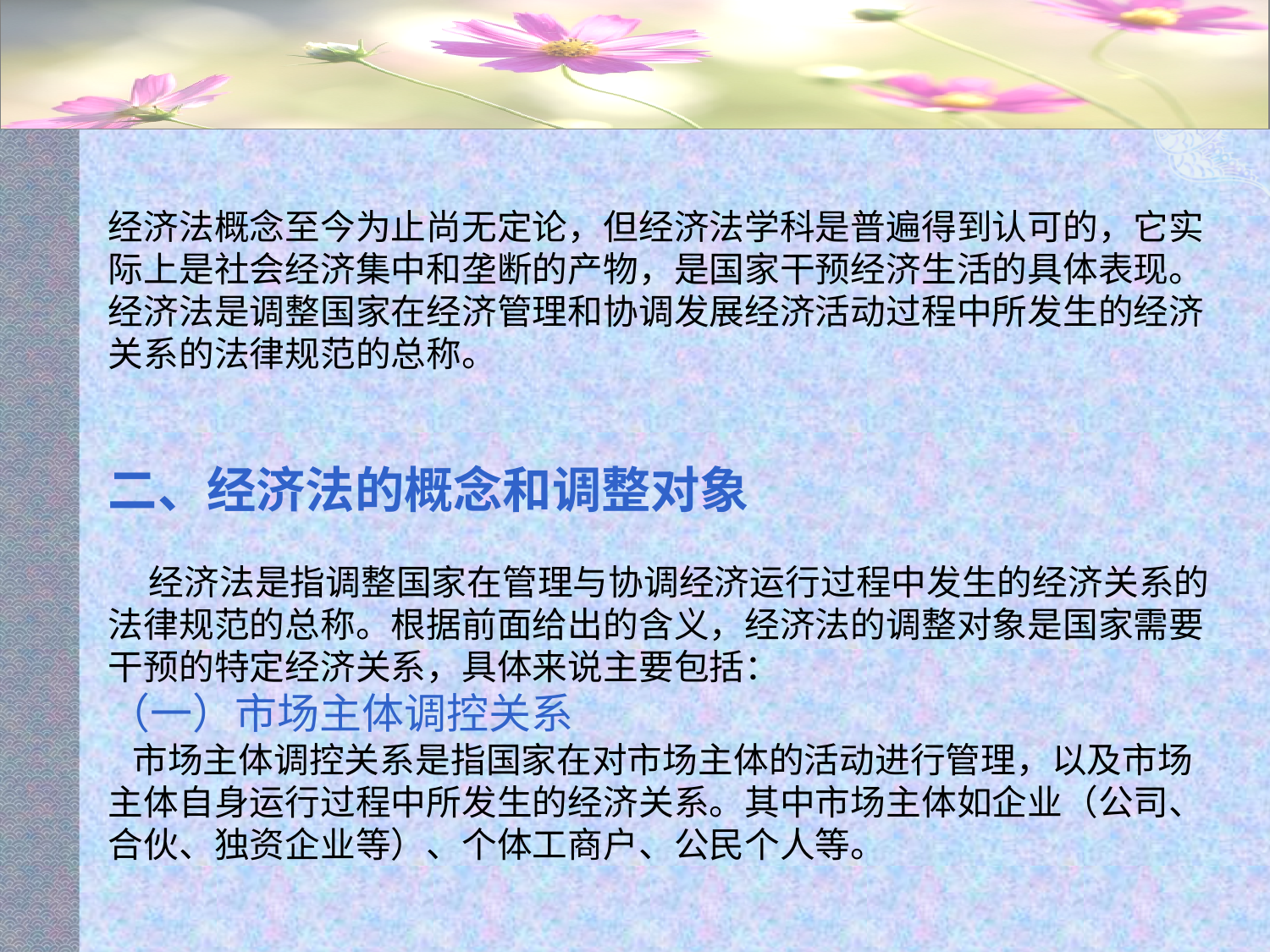

经济法概念至今为止尚无定论，但经济法学科是普遍得到认可的，它实际上是社会经济集中和垄断的产物，是国家干预经济生活的具体表现。
经济法是调整国家在经济管理和协调发展经济活动过程中所发生的经济关系的法律规范的总称。

二、经济法的概念和调整对象

    经济法是指调整国家在管理与协调经济运行过程中发生的经济关系的法律规范的总称。根据前面给出的含义，经济法的调整对象是国家需要干预的特定经济关系，具体来说主要包括：
（一）市场主体调控关系
  市场主体调控关系是指国家在对市场主体的活动进行管理，以及市场主体自身运行过程中所发生的经济关系。其中市场主体如企业（公司、合伙、独资企业等）、个体工商户、公民个人等。